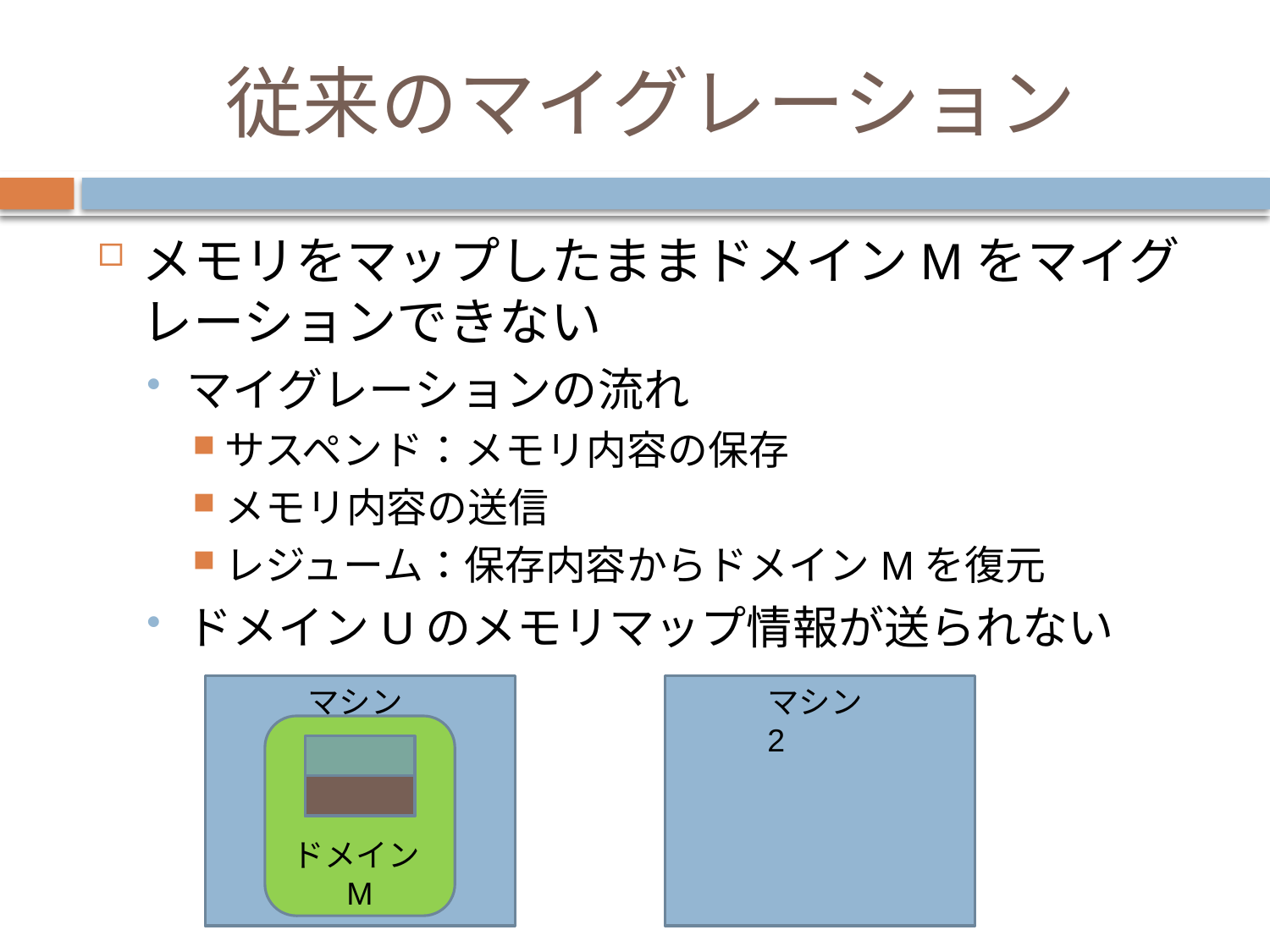

# 従来のマイグレーション
メモリをマップしたままドメインMをマイグレーションできない
マイグレーションの流れ
サスペンド：メモリ内容の保存
メモリ内容の送信
レジューム：保存内容からドメインMを復元
ドメインUのメモリマップ情報が送られない

マシン1

マシン2

ドメインM